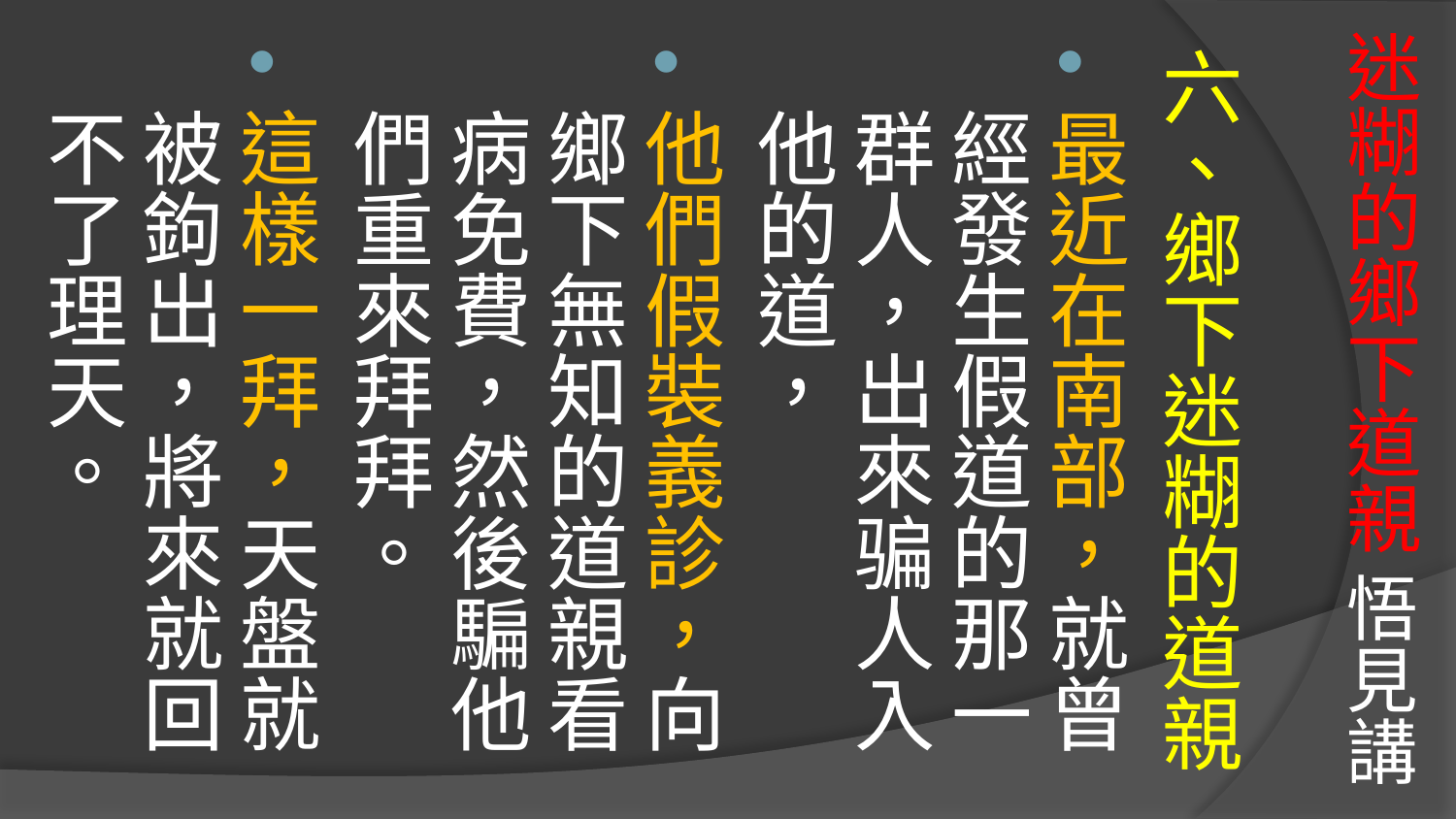

# 迷糊的鄉下道親 悟見講
六、鄉下迷糊的道親
最近在南部，就曾經發生假道的那一群人，出來骗人入他的道，
他們假裝義診，向鄉下無知的道親看病免費，然後騙他們重來拜拜。
這樣一拜，天盤就被鉤出，將來就回不了理天。